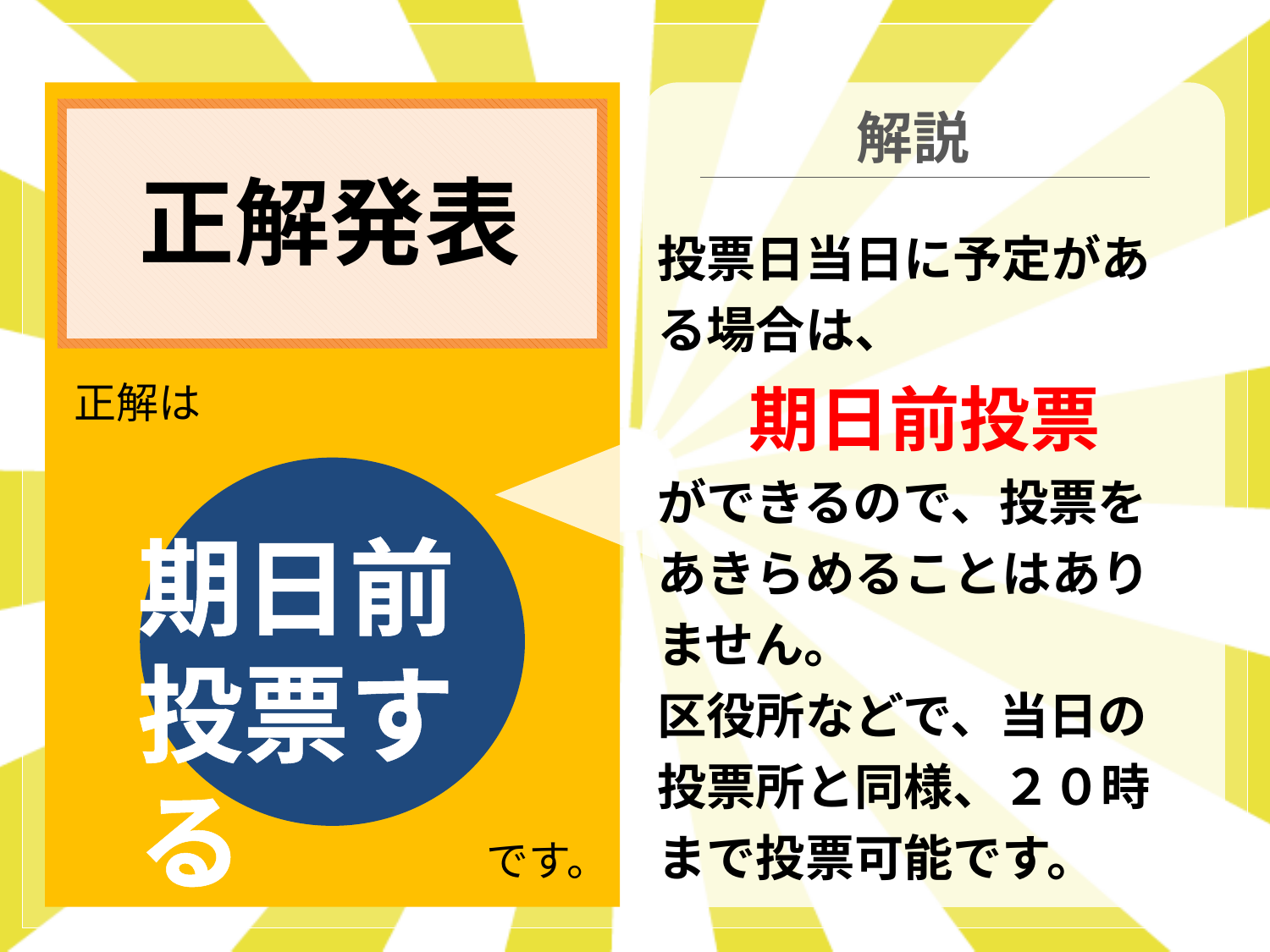

解説
正解発表
投票日当日に予定がある場合は、
期日前投票
ができるので、投票をあきらめることはありません。
区役所などで、当日の投票所と同様、２０時まで投票可能です。
正解は

期日前投票する
です。